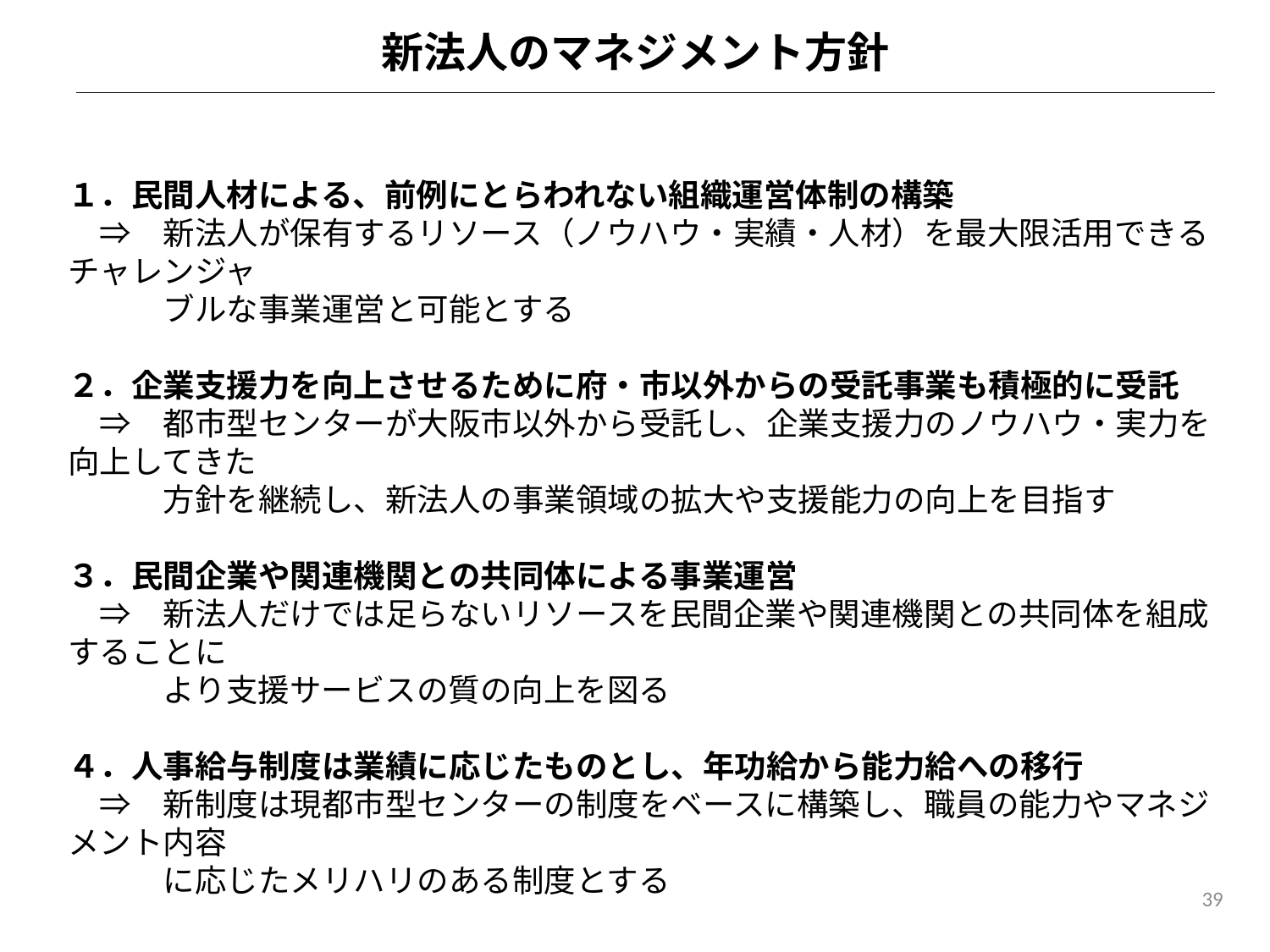

新法人のマネジメント方針
１．民間人材による、前例にとらわれない組織運営体制の構築
　⇒　新法人が保有するリソース（ノウハウ・実績・人材）を最大限活用できるチャレンジャ
　　　ブルな事業運営と可能とする

２．企業支援力を向上させるために府・市以外からの受託事業も積極的に受託
　⇒　都市型センターが大阪市以外から受託し、企業支援力のノウハウ・実力を向上してきた
　　　方針を継続し、新法人の事業領域の拡大や支援能力の向上を目指す

３．民間企業や関連機関との共同体による事業運営
　⇒　新法人だけでは足らないリソースを民間企業や関連機関との共同体を組成することに
　　　より支援サービスの質の向上を図る

４．人事給与制度は業績に応じたものとし、年功給から能力給への移行
　⇒　新制度は現都市型センターの制度をベースに構築し、職員の能力やマネジメント内容
　　　に応じたメリハリのある制度とする

39